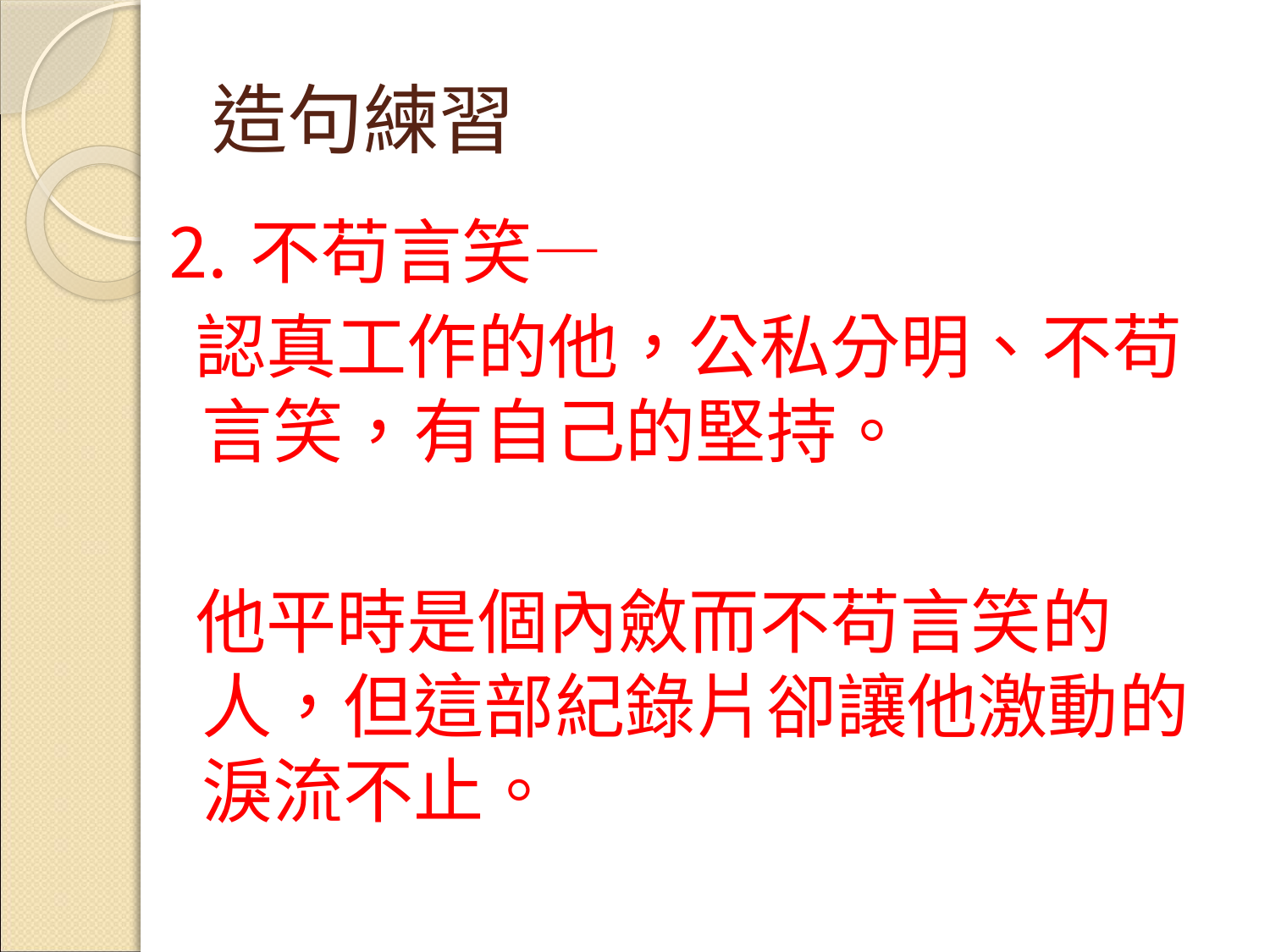

造句練習
⒉不苟言笑—
 認真工作的他，公私分明、不苟言笑，有自己的堅持。

 他平時是個內斂而不苟言笑的人，但這部紀錄片卻讓他激動的淚流不止。